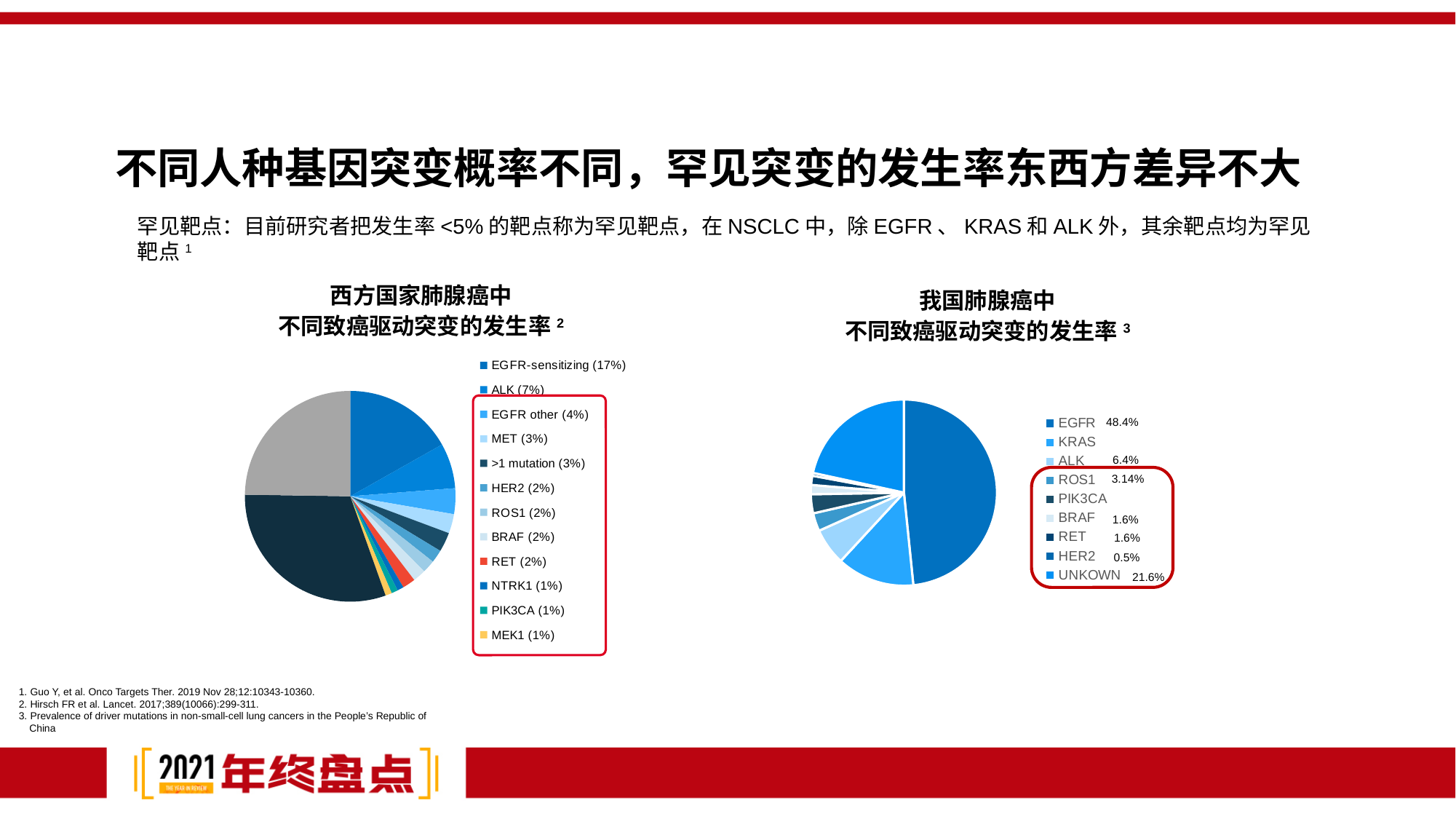

不同人种基因突变概率不同，罕见突变的发生率东西方差异不大
罕见靶点：目前研究者把发生率<5%的靶点称为罕见靶点，在NSCLC中，除EGFR、KRAS和ALK外，其余靶点均为罕见靶点1
西方国家肺腺癌中
不同致癌驱动突变的发生率2

### Chart

| Category | Column1 |
|---|---|
| EGFR-sensitizing (17%) | 17.0 |
| ALK (7%) | 7.0 |
| EGFR other (4%) | 4.0 |
| MET (3%) | 3.0 |
| >1 mutation (3%) | 3.0 |
| HER2 (2%) | 2.0 |
| ROS1 (2%) | 2.0 |
| BRAF (2%) | 2.0 |
| RET (2%) | 2.0 |
| NTRK1 (1%) | 1.0 |
| PIK3CA (1%) | 1.0 |
| MEK1 (1%) | 1.0 |
| Unknown oncogenic driver detected (31%) | 31.0 |
| KRAS (25%) | 25.0 |
我国肺腺癌中
不同致癌驱动突变的发生率3

### Chart

| Category |  |
|---|---|
| EGFR | 0.4840000000000001 |
| KRAS | 0.135 |
| ALK | 0.06400000000000002 |
| ROS1 | 0.0314 |
| PIK3CA | 0.033 |
| BRAF | 0.016000000000000004 |
| RET | 0.016000000000000004 |
| HER2 | 0.005000000000000001 |
| UNKOWN | 0.21600000000000003 |
48.4%
6.4%
3.14%

1.6%
1.6%
0.5%
21.6%

1. Guo Y, et al. Onco Targets Ther. 2019 Nov 28;12:10343-10360.
2. Hirsch FR et al. Lancet. 2017;389(10066):299-311.
3. Prevalence of driver mutations in non-small-cell lung cancers in the People’s Republic of China